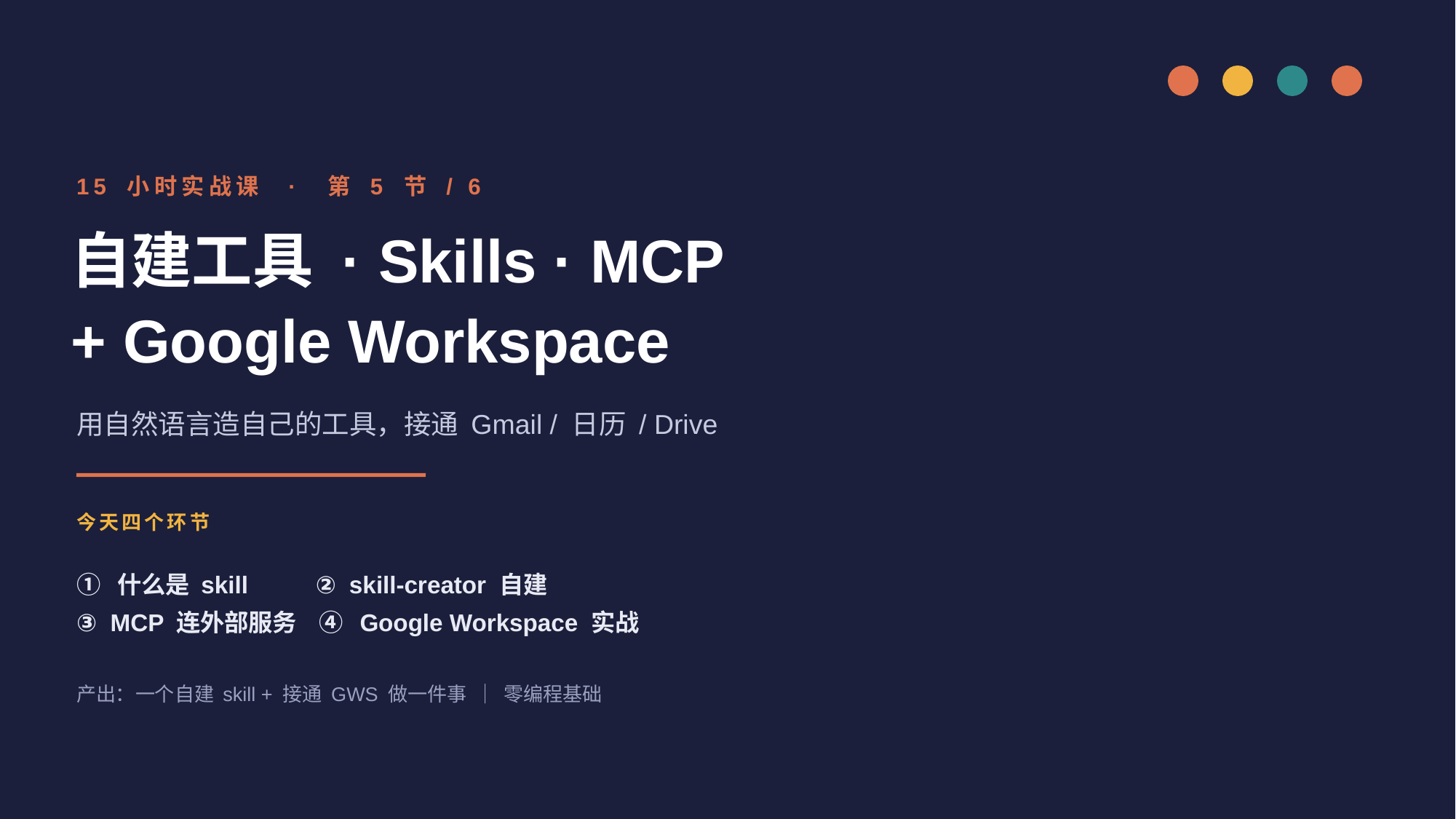

15 小时实战课  ·  第 5 节 / 6
自建工具 · Skills · MCP
+ Google Workspace
用自然语言造自己的工具，接通 Gmail / 日历 / Drive

今天四个环节
①  什么是 skill          ②  skill-creator 自建
③  MCP 连外部服务    ④  Google Workspace 实战
产出：一个自建 skill + 接通 GWS 做一件事  ｜  零编程基础